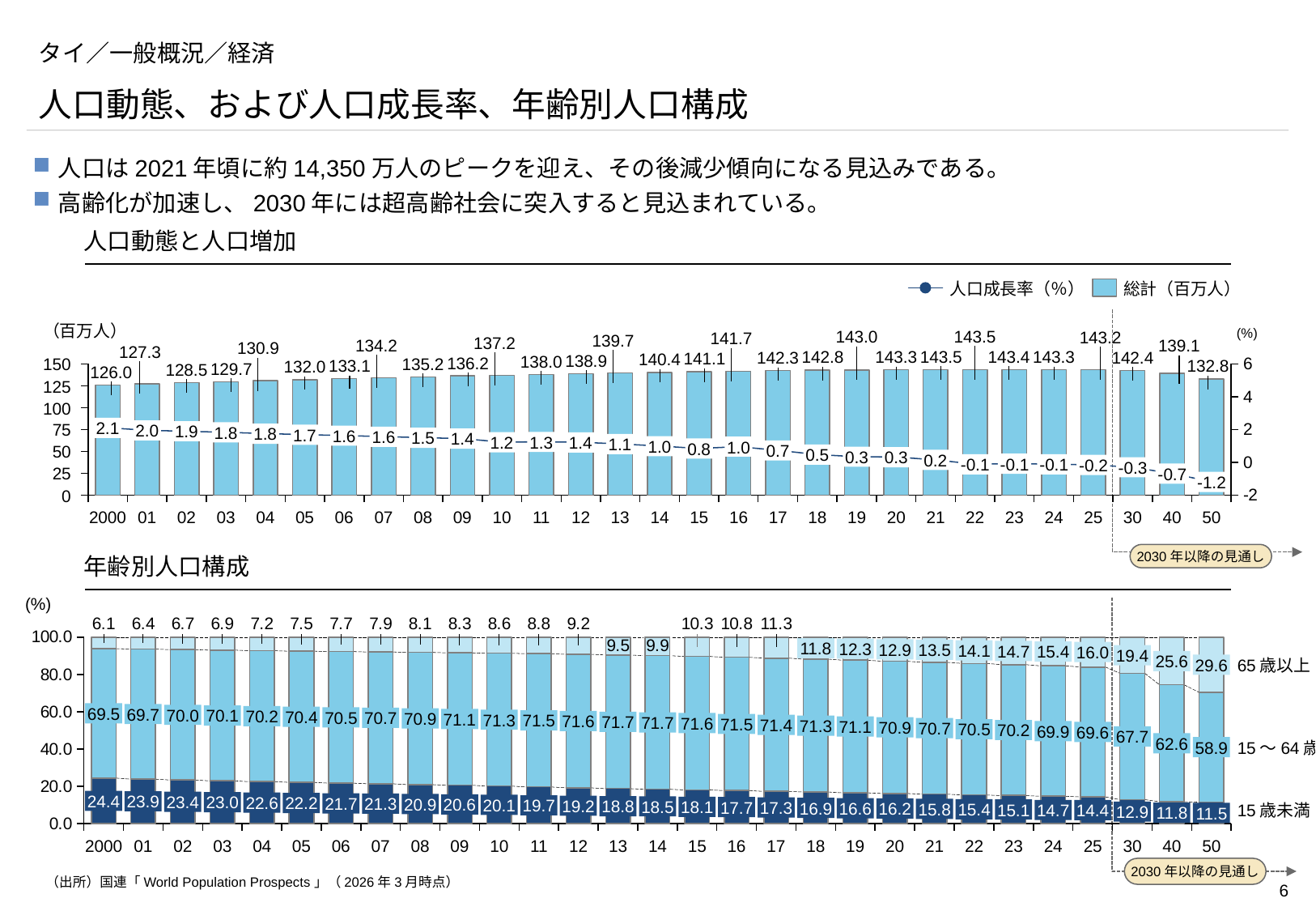

# タイ／一般概況／経済
人口動態、および人口成長率、年齢別人口構成
人口は2021年頃に約14,350万人のピークを迎え、その後減少傾向になる見込みである。
高齢化が加速し、2030年には超高齢社会に突入すると見込まれている。
人口動態と人口増加
人口成長率（％）
総計（百万人）

2030年以降の見通し
（百万人）
(%)
143.5
143.0
143.2
141.7
139.7
137.2
134.2
139.1
130.9
127.3

### Chart

| Category |  |  |
|---|---|---|
143.5
143.4
143.3
143.3
142.8
142.4
142.3
141.1
140.4
138.9
138.0
136.2
135.2
150
133.1
132.8
132.0
129.7
128.5
126.0
125
100
2.1
75
2.0
1.9
1.8
1.8
1.7
1.6
1.6
1.5
1.4
1.3
1.2
1.4
1.1
1.0
1.0
0.8
0.7
50
0.5
0.3
0.3
0.2
-0.1
-0.1
-0.1
-0.2
-0.3
25
-0.7
-1.2
0
2000
01
02
03
04
05
06
07
08
09
10
11
12
13
14
15
16
17
18
19
20
21
22
23
24
25
30
40
50
年齢別人口構成
(%)

### Chart

| Category |  |  |  |
|---|---|---|---|
2030年以降の見通し
11.8
12.3
12.9
13.5
14.1
14.7
15.4
16.0
19.4
25.6
29.6
65歳以上
69.5
69.7
70.0
70.1
70.2
70.4
70.5
70.7
70.9
71.1
71.3
71.5
71.6
71.7
71.7
71.6
71.5
71.4
71.3
71.1
70.9
70.7
70.5
70.2
69.9
69.6
67.7
62.6
58.9
15～64歳
24.4
23.9
23.4
23.0
22.6
22.2
21.7
21.3
20.9
20.6
20.1
19.7
19.2
18.8
18.5
18.1
17.7
17.3
16.9
16.6
16.2
15.8
15.4
15.1
14.7
14.4
15歳未満
12.9
11.8
11.5
2000
01
02
03
04
05
06
07
08
09
10
11
12
13
14
15
16
17
18
19
20
21
22
23
24
25
30
40
50
（出所）国連「World Population Prospects」（2026年3月時点）